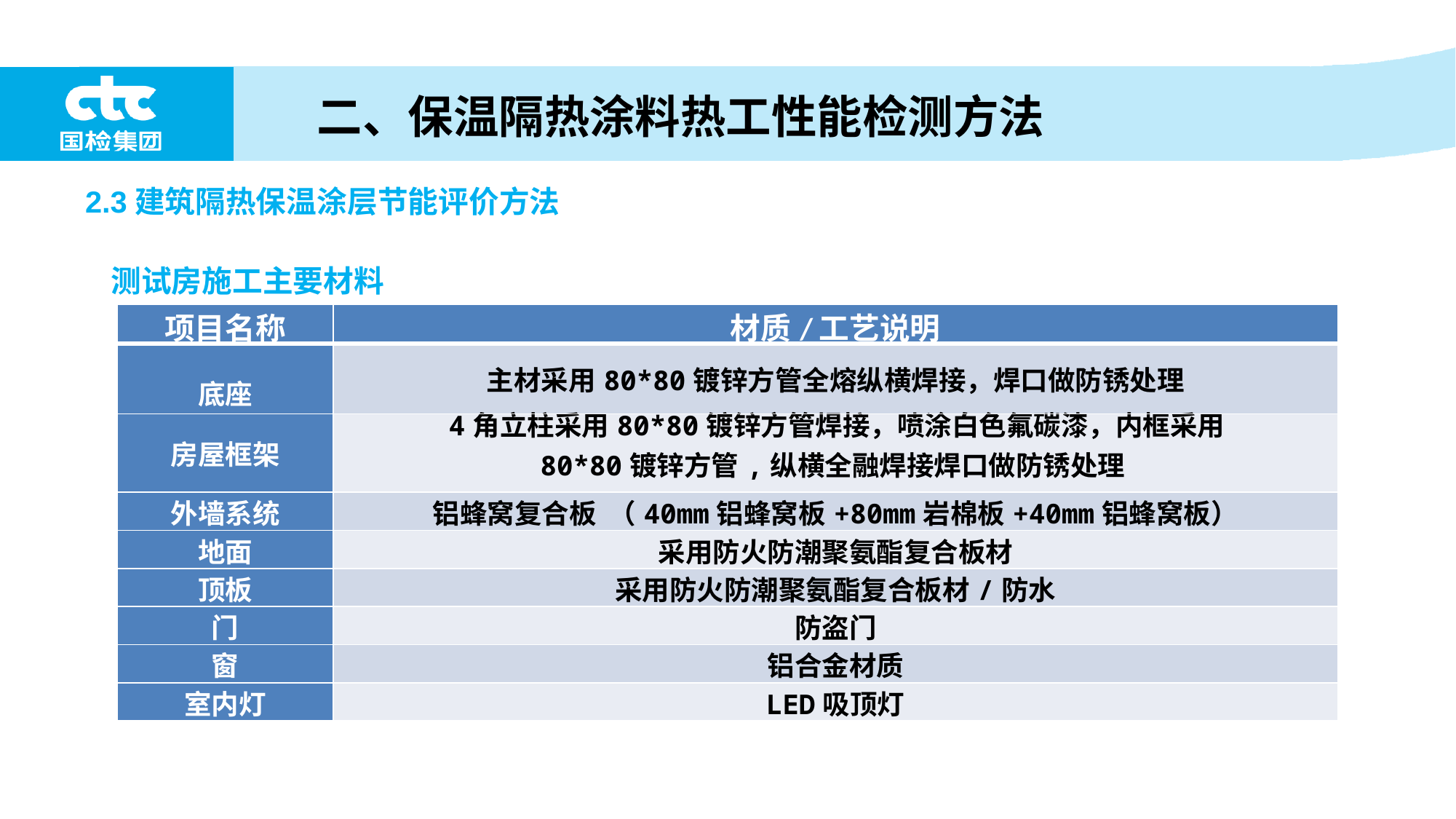

二、保温隔热涂料热工性能检测方法
2.3建筑隔热保温涂层节能评价方法
测试房施工主要材料
| 项目名称 | 材质/工艺说明 |
| --- | --- |
| 底座 | 主材采用80\*80镀锌方管全熔纵横焊接，焊口做防锈处理 |
| 房屋框架 | 4角立柱采用80\*80镀锌方管焊接，喷涂白色氟碳漆，内框采用 80\*80镀锌方管,纵横全融焊接焊口做防锈处理 |
| 外墙系统 | 铝蜂窝复合板 （40mm铝蜂窝板+80mm岩棉板+40mm铝蜂窝板） |
| 地面 | 采用防火防潮聚氨酯复合板材 |
| 顶板 | 采用防火防潮聚氨酯复合板材/防水 |
| 门 | 防盗门 |
| 窗 | 铝合金材质 |
| 室内灯 | LED吸顶灯 |